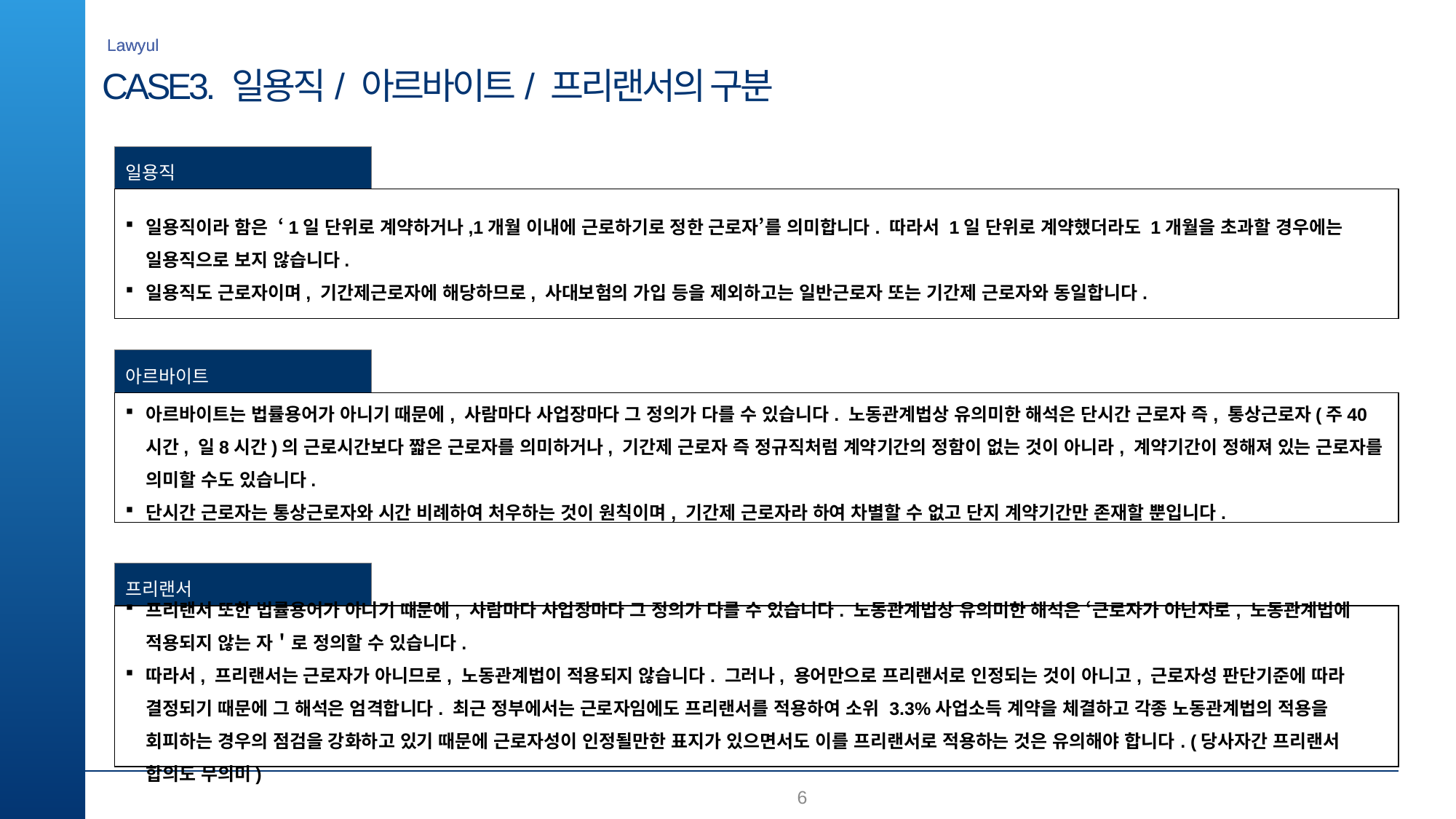

Lawyul
CASE3. 일용직/ 아르바이트/ 프리랜서의 구분
일용직
일용직이라 함은  ‘1일 단위로 계약하거나,1개월 이내에 근로하기로 정한 근로자’를 의미합니다. 따라서 1일 단위로 계약했더라도 1개월을 초과할 경우에는 일용직으로 보지 않습니다.
일용직도 근로자이며, 기간제근로자에 해당하므로, 사대보험의 가입 등을 제외하고는 일반근로자 또는 기간제 근로자와 동일합니다.
아르바이트
아르바이트는 법률용어가 아니기 때문에, 사람마다 사업장마다 그 정의가 다를 수 있습니다. 노동관계법상 유의미한 해석은 단시간 근로자 즉, 통상근로자(주40시간, 일8시간)의 근로시간보다 짧은 근로자를 의미하거나, 기간제 근로자 즉 정규직처럼 계약기간의 정함이 없는 것이 아니라, 계약기간이 정해져 있는 근로자를 의미할 수도 있습니다.
단시간 근로자는 통상근로자와 시간 비례하여 처우하는 것이 원칙이며, 기간제 근로자라 하여 차별할 수 없고 단지 계약기간만 존재할 뿐입니다.
프리랜서
프리랜서 또한 법률용어가 아니기 때문에, 사람마다 사업장마다 그 정의가 다를 수 있습니다. 노동관계법상 유의미한 해석은 ‘근로자가 아닌자로, 노동관계법에 적용되지 않는 자＇로 정의할 수 있습니다.
따라서, 프리랜서는 근로자가 아니므로, 노동관계법이 적용되지 않습니다. 그러나, 용어만으로 프리랜서로 인정되는 것이 아니고, 근로자성 판단기준에 따라 결정되기 때문에 그 해석은 엄격합니다. 최근 정부에서는 근로자임에도 프리랜서를 적용하여 소위 3.3%사업소득 계약을 체결하고 각종 노동관계법의 적용을 회피하는 경우의 점검을 강화하고 있기 때문에 근로자성이 인정될만한 표지가 있으면서도 이를 프리랜서로 적용하는 것은 유의해야 합니다. (당사자간 프리랜서 합의도 무의미)